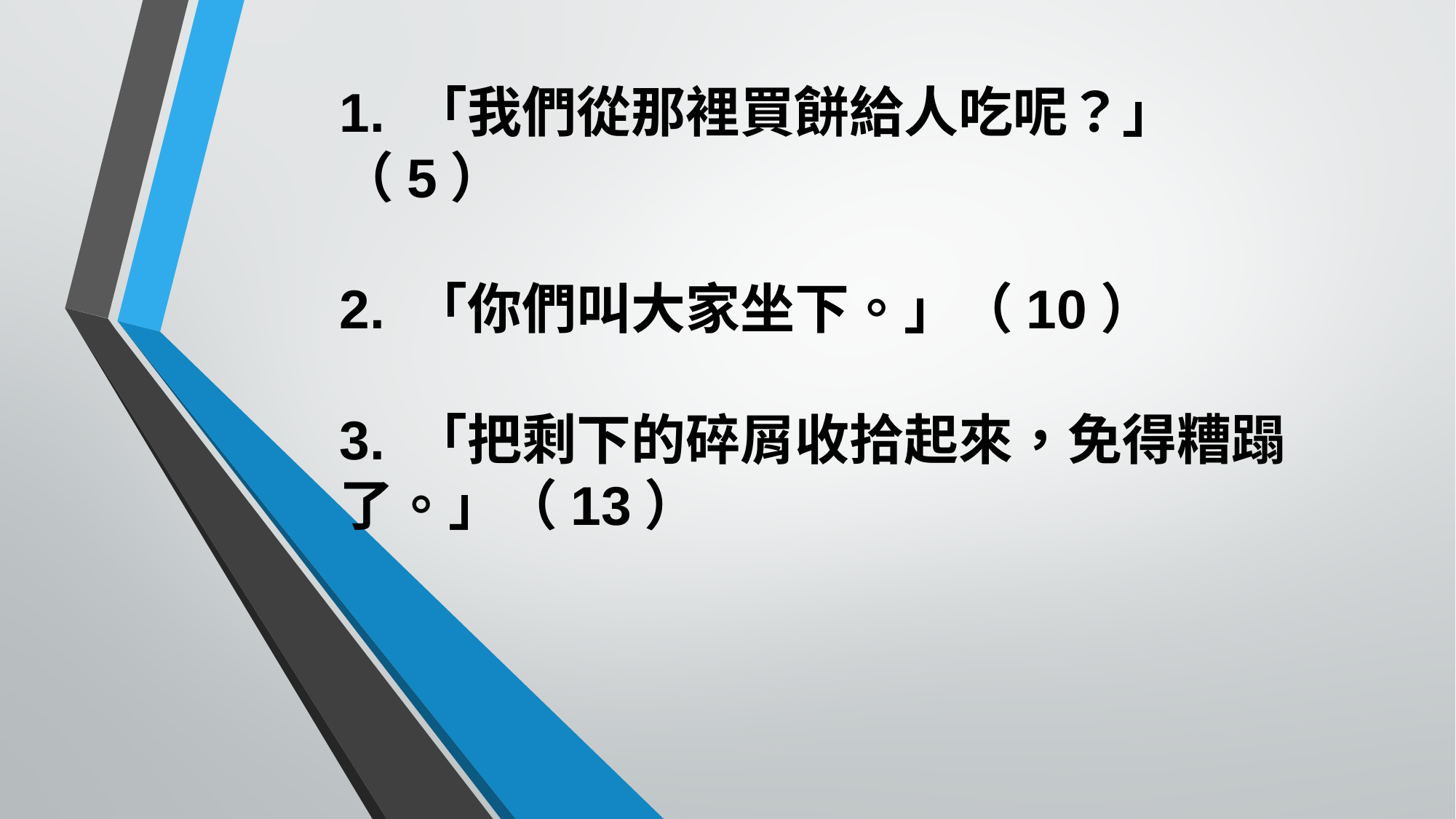

# 1. 「我們從那裡買餅給人吃呢？」（5） 2. 「你們叫大家坐下。」（10） 3. 「把剩下的碎屑收拾起來，免得糟蹋了。」（13）